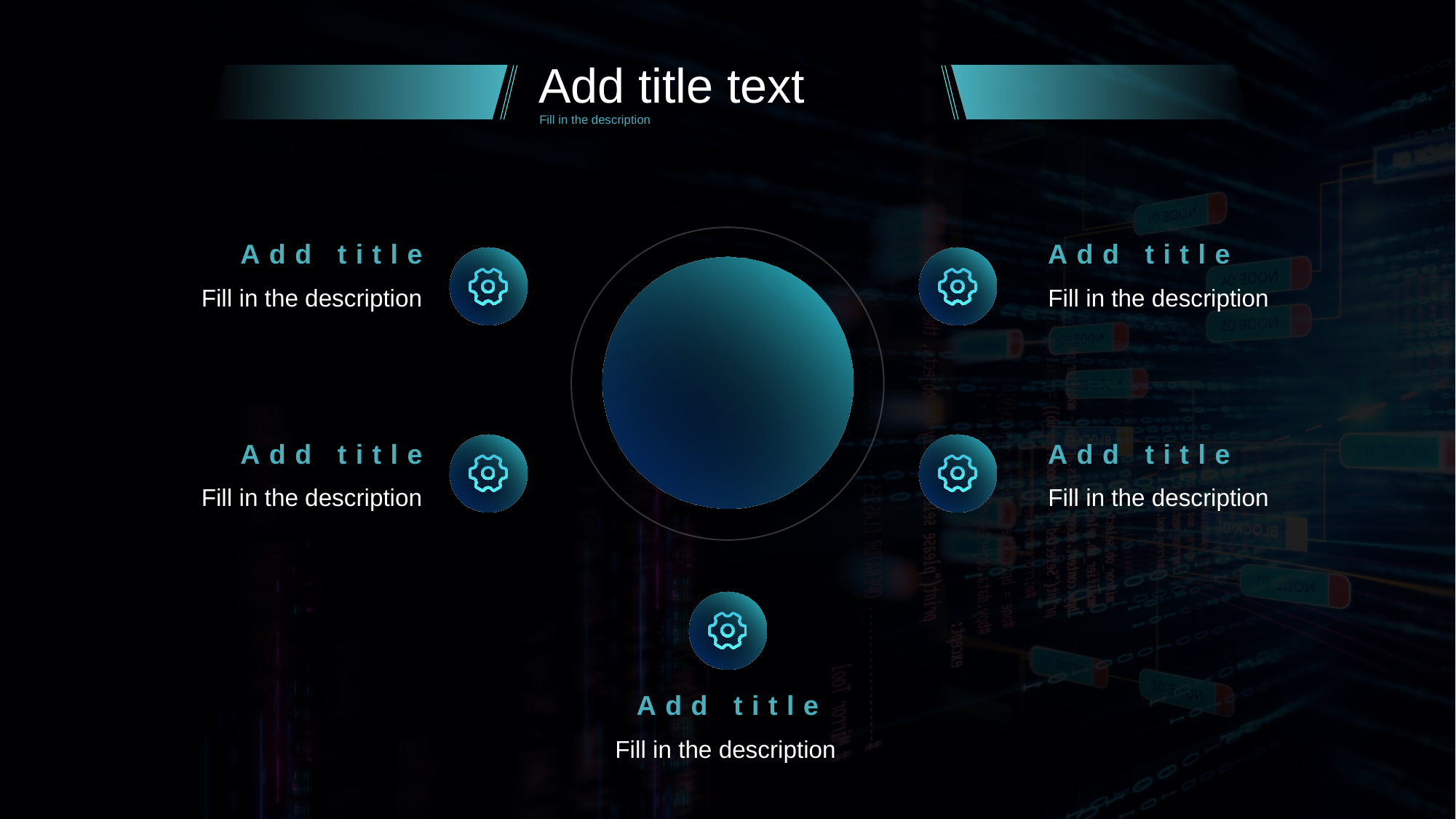

Add title text
Fill in the description

Add title
Add title

Fill in the description
Fill in the description
Add title
Add title

Fill in the description
Fill in the description

Add title
Fill in the description
行业PPT模板http://www.1ppt.com/hangye/